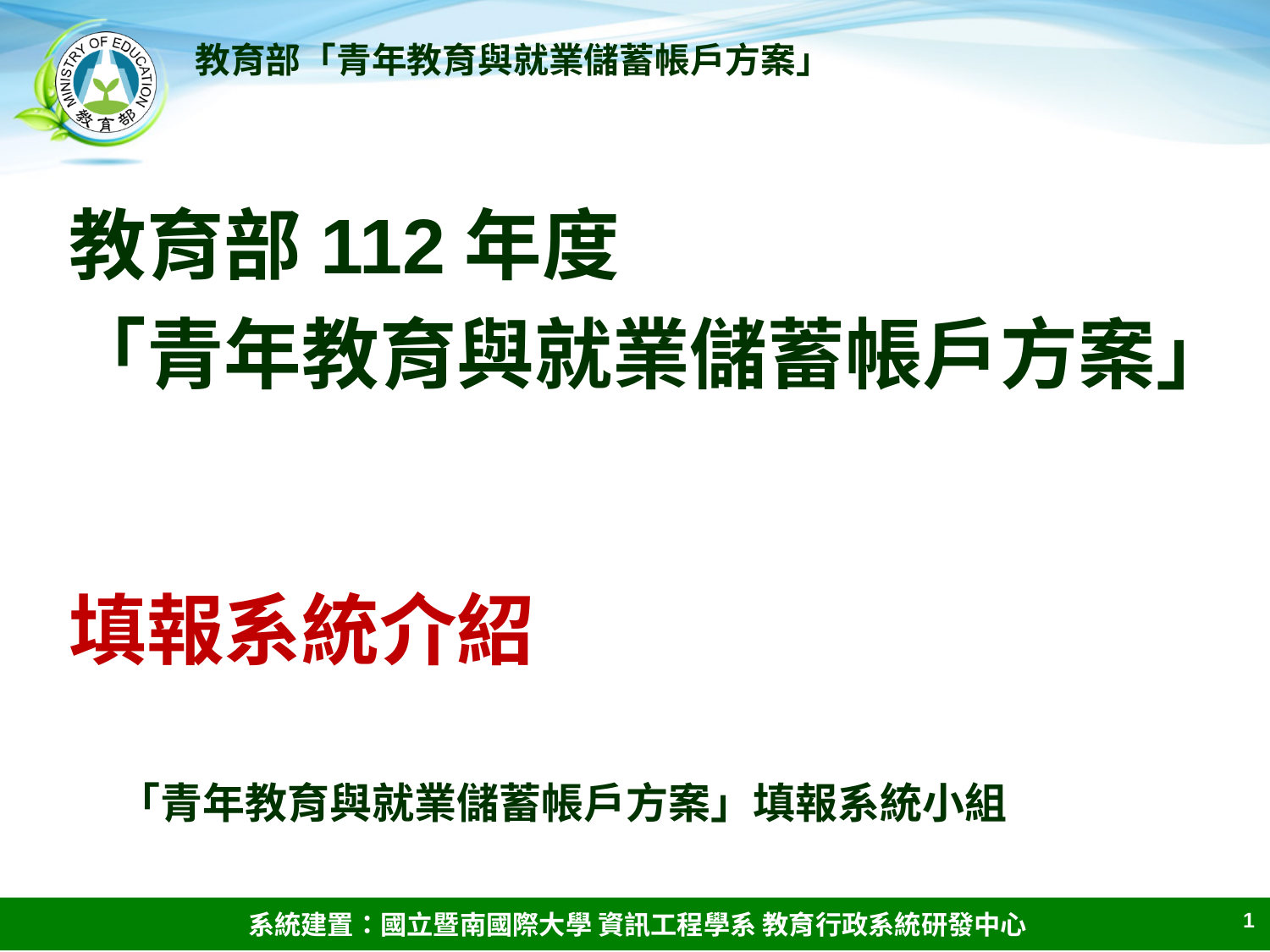

教育部112年度
「青年教育與就業儲蓄帳戶方案」

填報系統介紹
「青年教育與就業儲蓄帳戶方案」填報系統小組
1